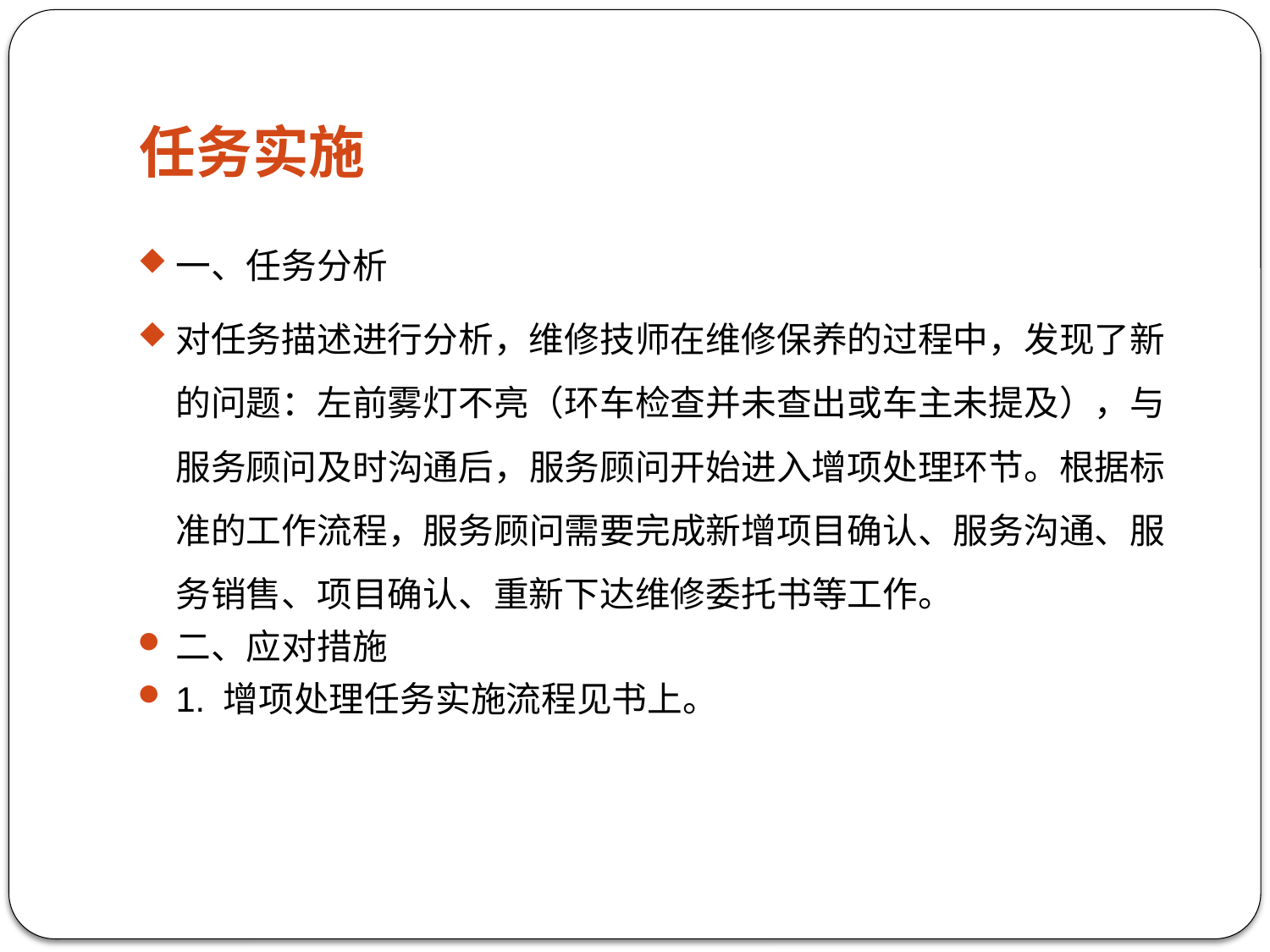

# 任务实施
一、任务分析
对任务描述进行分析，维修技师在维修保养的过程中，发现了新的问题：左前雾灯不亮（环车检查并未查出或车主未提及），与服务顾问及时沟通后，服务顾问开始进入增项处理环节。根据标准的工作流程，服务顾问需要完成新增项目确认、服务沟通、服务销售、项目确认、重新下达维修委托书等工作。
二、应对措施
1. 增项处理任务实施流程见书上。